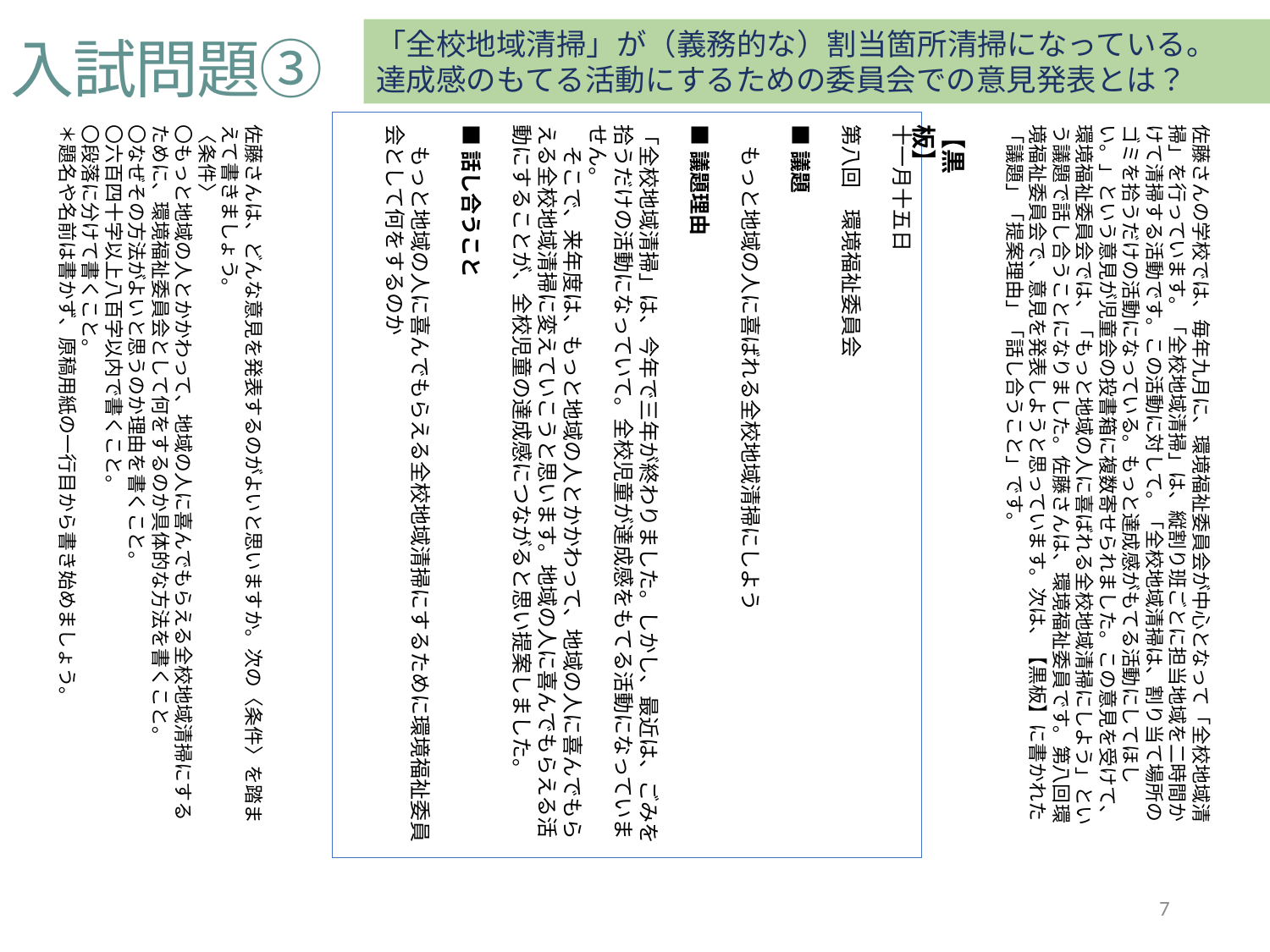

「全校地域清掃」が（義務的な）割当箇所清掃になっている。
達成感のもてる活動にするための委員会での意見発表とは？
入試問題③
十一月十五日

第八回　環境福祉委員会

■議題

　もっと地域の人に喜ばれる全校地域清掃にしよう

■議題理由

「全校地域清掃」は、今年で三年が終わりました。しかし、最近は、ごみを拾うだけの活動になっていて。全校児童が達成感をもてる活動になっていません。
　そこで、来年度は、もっと地域の人とかかわって、地域の人に喜んでもらえる全校地域清掃に変えていこうと思います。地域の人に喜んでもらえる活動にすることが、全校児童の達成感につながると思い提案しました。

■話し合うこと

　もっと地域の人に喜んでもらえる全校地域清掃にするために環境福祉委員会として何をするのか

【黒板】
佐藤さんの学校では、毎年九月に、環境福祉委員会が中心となって「全校地域清掃」を行っています。「全校地域清掃」は、縦割り班ごとに担当地域を二時間かけて清掃する活動です。この活動に対して。「全校地域清掃は、割り当て場所のゴミを拾うだけの活動になっている。もっと達成感がもてる活動にしてほしい。」という意見が児童会の投書箱に複数寄せられました。この意見を受けて、環境福祉委員会では、「もっと地域の人に喜ばれる全校地域清掃にしよう」という議題で話し合うことになりました。佐藤さんは、環境福祉委員です。第八回環境福祉委員会で、意見を発表しようと思っています。次は、【黒板】に書かれた「議題」「提案理由」「話し合うこと」です。
佐藤さんは、どんな意見を発表するのがよいと思いますか。次の〈条件〉を踏まえて書きましょう。
〈条件〉
〇もっと地域の人とかかわって、地域の人に喜んでもらえる全校地域清掃にするために、環境福祉委員会として何をするのか具体的な方法を書くこと。
〇なぜその方法がよいと思うのか理由を書くこと。
〇六百四十字以上八百字以内で書くこと。
〇段落に分けて書くこと。
＊題名や名前は書かず、原稿用紙の一行目から書き始めましょう。
7